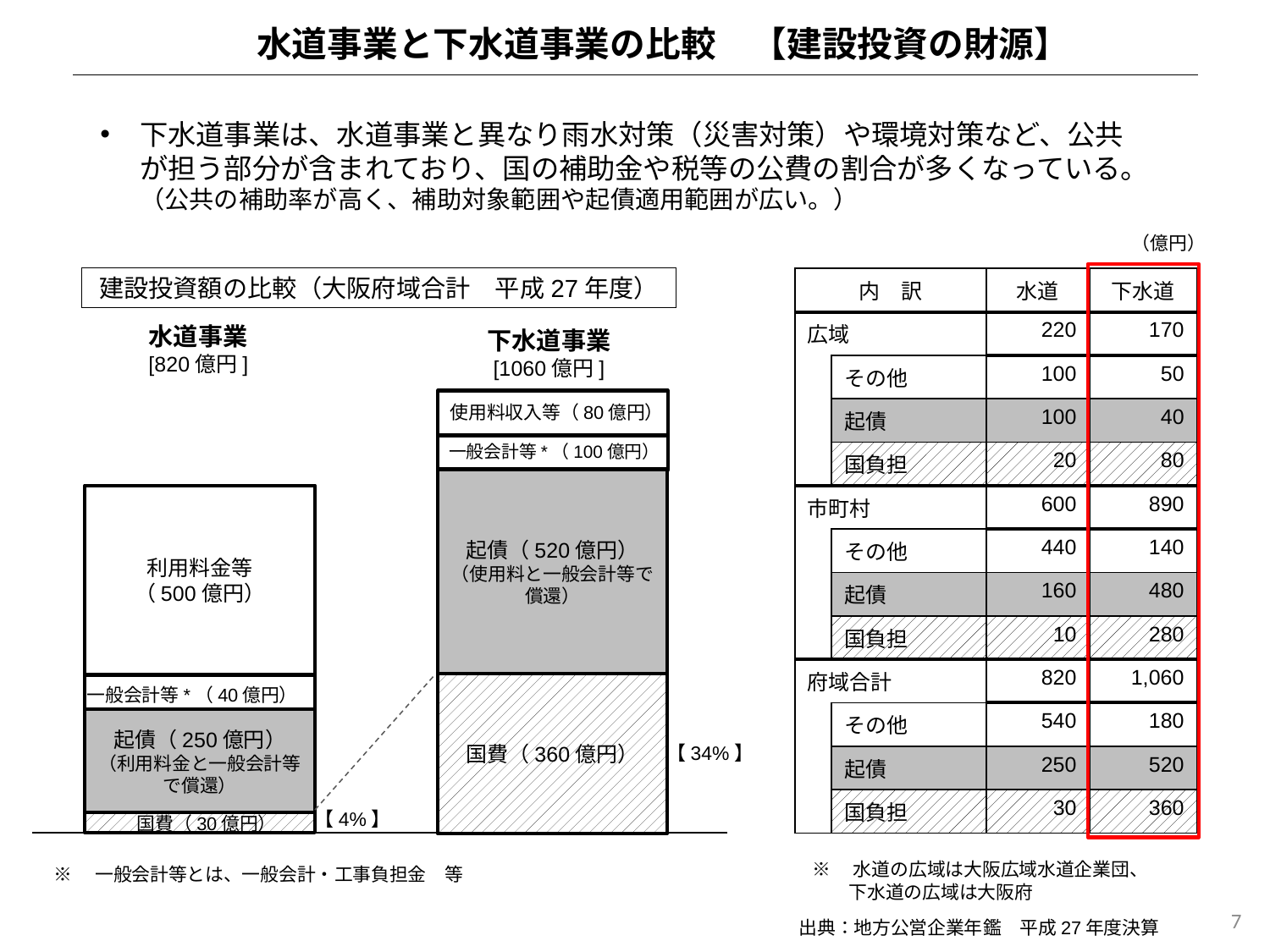

水道事業と下水道事業の比較　【建設投資の財源】
下水道事業は、水道事業と異なり雨水対策（災害対策）や環境対策など、公共が担う部分が含まれており、国の補助金や税等の公費の割合が多くなっている。（公共の補助率が高く、補助対象範囲や起債適用範囲が広い。）
（億円）

建設投資額の比較（大阪府域合計　平成27年度）
| 内　訳 |  | 水道 | 下水道 |
| --- | --- | --- | --- |
| 広域 |  | 220 | 170 |
|  | その他 | 100 | 50 |
|  | 起債 | 100 | 40 |
|  | 国負担 | 20 | 80 |
| 市町村 |  | 600 | 890 |
|  | その他 | 440 | 140 |
|  | 起債 | 160 | 480 |
|  | 国負担 | 10 | 280 |
| 府域合計 |  | 820 | 1,060 |
|  | その他 | 540 | 180 |
|  | 起債 | 250 | 520 |
|  | 国負担 | 30 | 360 |
水道事業
[820億円]
下水道事業
[1060億円]

使用料収入等（80億円）
一般会計等*（100億円）

起債（520億円）
（使用料と一般会計等で償還）
利用料金等
（500億円）
国費（360億円）

一般会計等*（40億円）
起債（250億円）
（利用料金と一般会計等で償還）
【34%】
【4%】
国費（30億円）

※　水道の広域は大阪広域水道企業団、
　　下水道の広域は大阪府
※　一般会計等とは、一般会計・工事負担金　等
7
出典：地方公営企業年鑑　平成27年度決算